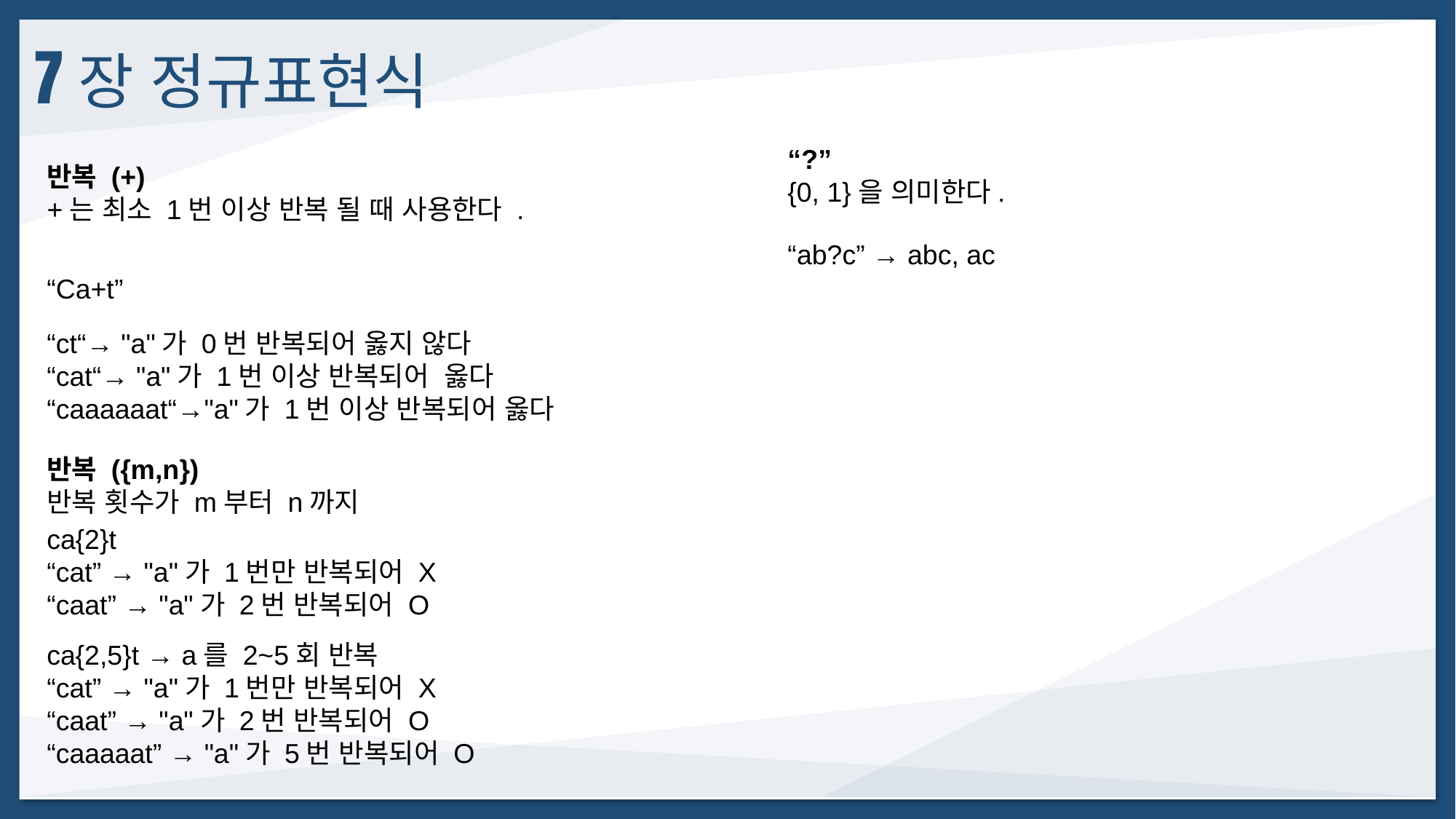

7장 정규표현식
“?”
{0, 1}을 의미한다.
반복 (+)
+는 최소 1번 이상 반복 될 때 사용한다 .
“ab?c” → abc, ac
“Ca+t”
“ct“→ "a"가 0번 반복되어 옳지 않다
“cat“→ "a"가 1번 이상 반복되어  옳다
“caaaaaat“→"a"가 1번 이상 반복되어 옳다
반복 ({m,n})
반복 횟수가 m부터 n까지

ca{2}t
“cat” → "a"가 1번만 반복되어 X
“caat” → "a"가 2번 반복되어 O
ca{2,5}t → a를 2~5회 반복
“cat” → "a"가 1번만 반복되어 X
“caat” → "a"가 2번 반복되어 O
“caaaaat” → "a"가 5번 반복되어 O